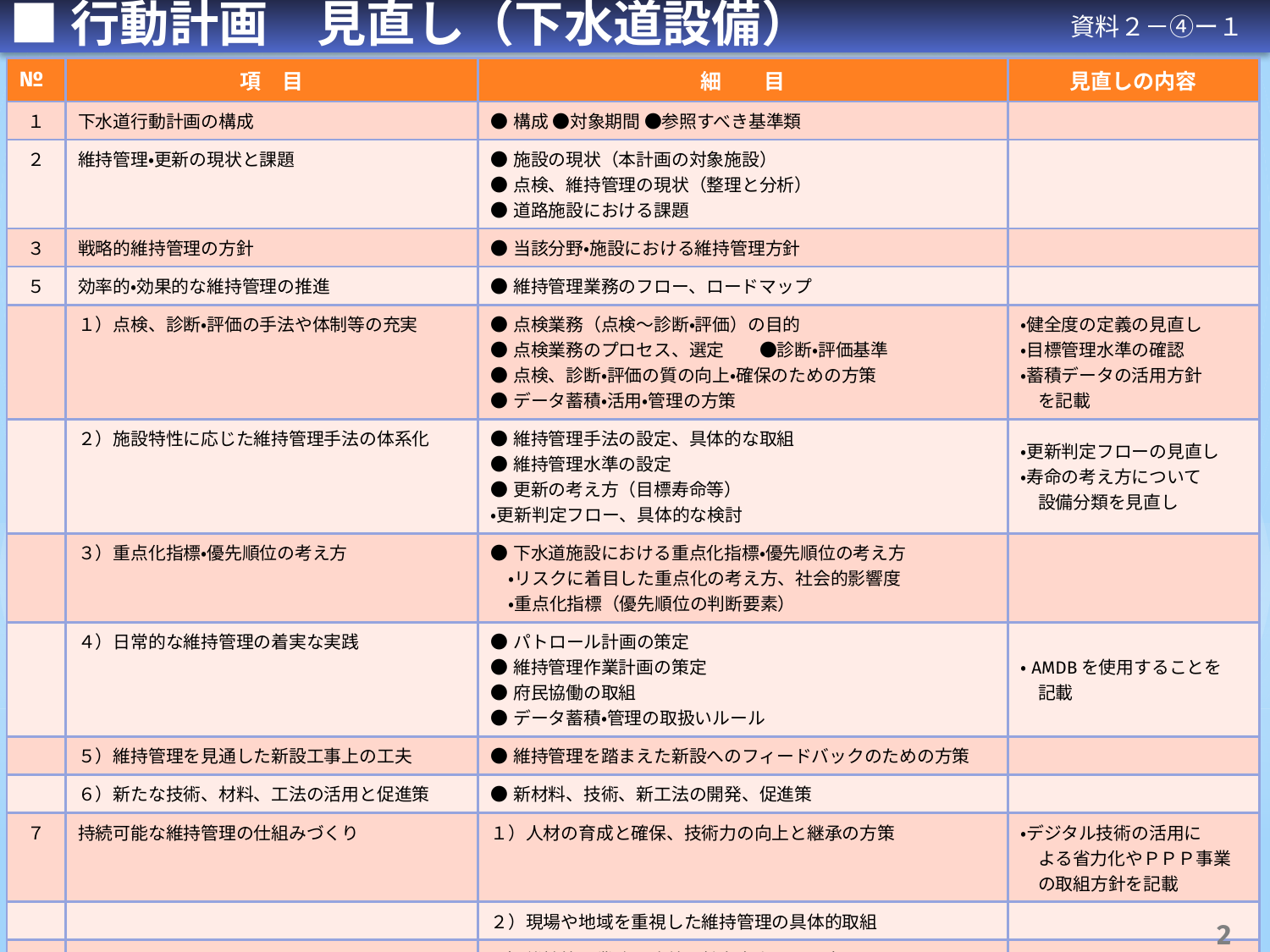

■行動計画　見直し（下水道設備）
資料２－④ー１
| № | 項　目 | 細　　目 | 見直しの内容 |
| --- | --- | --- | --- |
| １ | 下水道行動計画の構成 | ●構成 ●対象期間 ●参照すべき基準類 |  |
| ２ | 維持管理・更新の現状と課題 | ●施設の現状（本計画の対象施設） ●点検、維持管理の現状（整理と分析） ●道路施設における課題 |  |
| ３ | 戦略的維持管理の方針 | ●当該分野・施設における維持管理方針 |  |
| ５ | 効率的・効果的な維持管理の推進 | ●維持管理業務のフロー、ロードマップ |  |
|  | １）点検、診断・評価の手法や体制等の充実 | ●点検業務（点検～診断・評価）の目的 ●点検業務のプロセス、選定　　●診断・評価基準 ●点検、診断・評価の質の向上・確保のための方策 ●データ蓄積・活用・管理の方策 | ・健全度の定義の見直し ・目標管理水準の確認 ・蓄積データの活用方針 　を記載 |
|  | ２）施設特性に応じた維持管理手法の体系化 | ●維持管理手法の設定、具体的な取組 ●維持管理水準の設定 ●更新の考え方（目標寿命等） ・更新判定フロー、具体的な検討 | ・更新判定フローの見直し ・寿命の考え方について 　設備分類を見直し |
|  | ３）重点化指標・優先順位の考え方 | ●下水道施設における重点化指標・優先順位の考え方 　・リスクに着目した重点化の考え方、社会的影響度 　・重点化指標（優先順位の判断要素） |  |
|  | ４）日常的な維持管理の着実な実践 | ●パトロール計画の策定 ●維持管理作業計画の策定 ●府民協働の取組 ●データ蓄積・管理の取扱いルール | ・AMDBを使用することを 　記載 |
|  | ５）維持管理を見通した新設工事上の工夫 | ●維持管理を踏まえた新設へのフィードバックのための方策 |  |
|  | ６）新たな技術、材料、工法の活用と促進策 | ●新材料、技術、新工法の開発、促進策 |  |
| ７ | 持続可能な維持管理の仕組みづくり | １）人材の育成と確保、技術力の向上と継承の方策 | ・デジタル技術の活用に 　よる省力化やＰＰＰ事業 　の取組方針を記載 |
|  |  | ２）現場や地域を重視した維持管理の具体的取組 |  |
|  |  | ３）維持管理業務の改善と魅力向上のあり方 |  |
| ８ | 維持管理マネジメント | １）マネジメント体制 |  |
|  |  | ●下水道施設におけるマネジメント体制 ●下水道施設における事業評価の方法 |  |
2